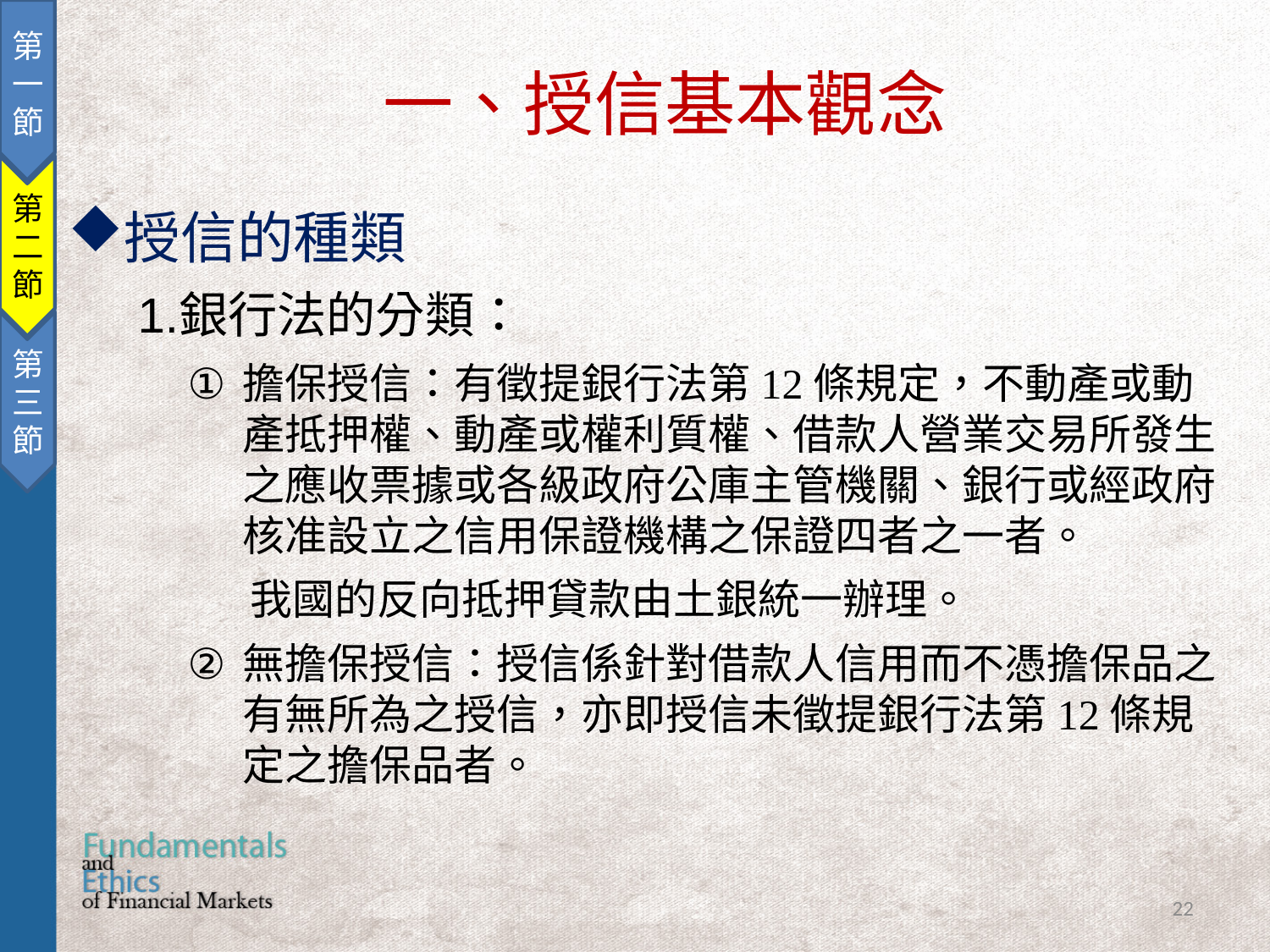

第一節
第二節
第三節
一、授信基本觀念
授信的種類
銀行法的分類：
擔保授信：有徵提銀行法第12條規定，不動產或動產抵押權、動產或權利質權、借款人營業交易所發生之應收票據或各級政府公庫主管機關、銀行或經政府核准設立之信用保證機構之保證四者之一者。
     我國的反向抵押貸款由土銀統一辦理。
無擔保授信：授信係針對借款人信用而不憑擔保品之有無所為之授信，亦即授信未徵提銀行法第12條規定之擔保品者。

22